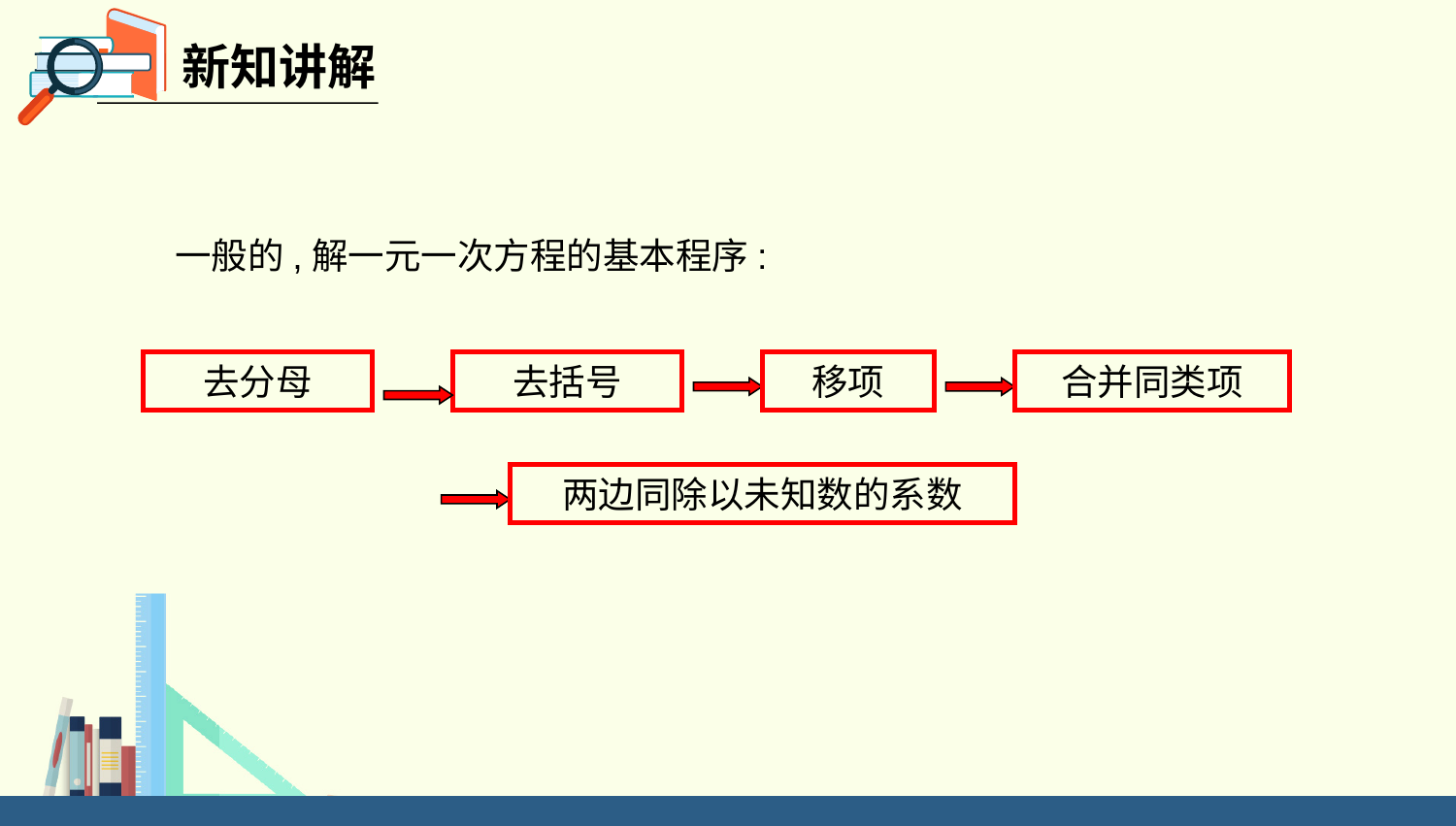

新知讲解
一般的,解一元一次方程的基本程序:
去分母
去括号
移项
合并同类项

两边同除以未知数的系数